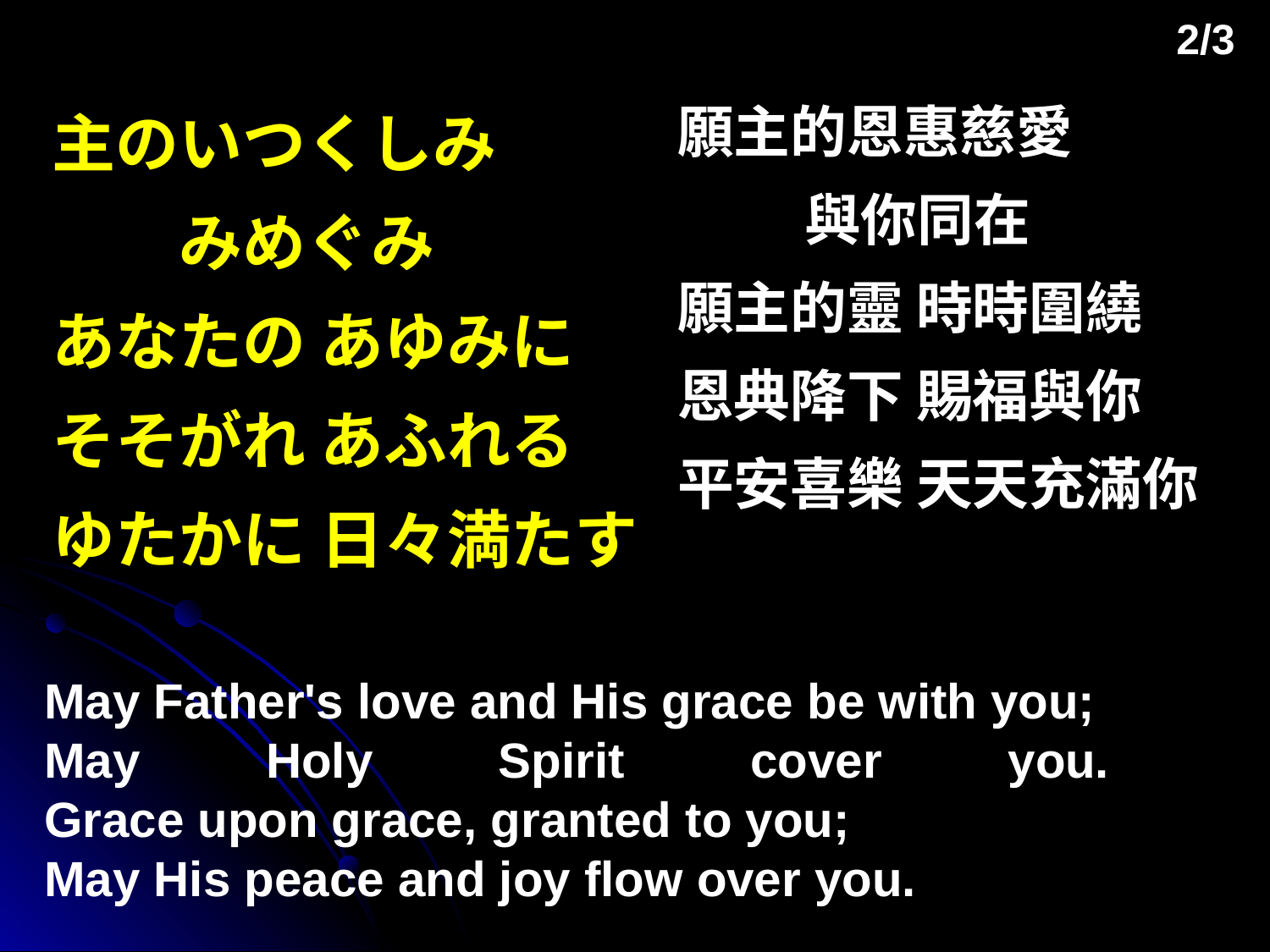

2/3
願主的恩惠慈愛
	與你同在
願主的靈 時時圍繞
恩典降下 賜福與你
平安喜樂 天天充滿你
主のいつくしみ
	みめぐみ
あなたの あゆみに
そそがれ あふれる
ゆたかに 日々満たす
May Father's love and His grace be with you;
May Holy Spirit cover you.
Grace upon grace, granted to you;
May His peace and joy flow over you.